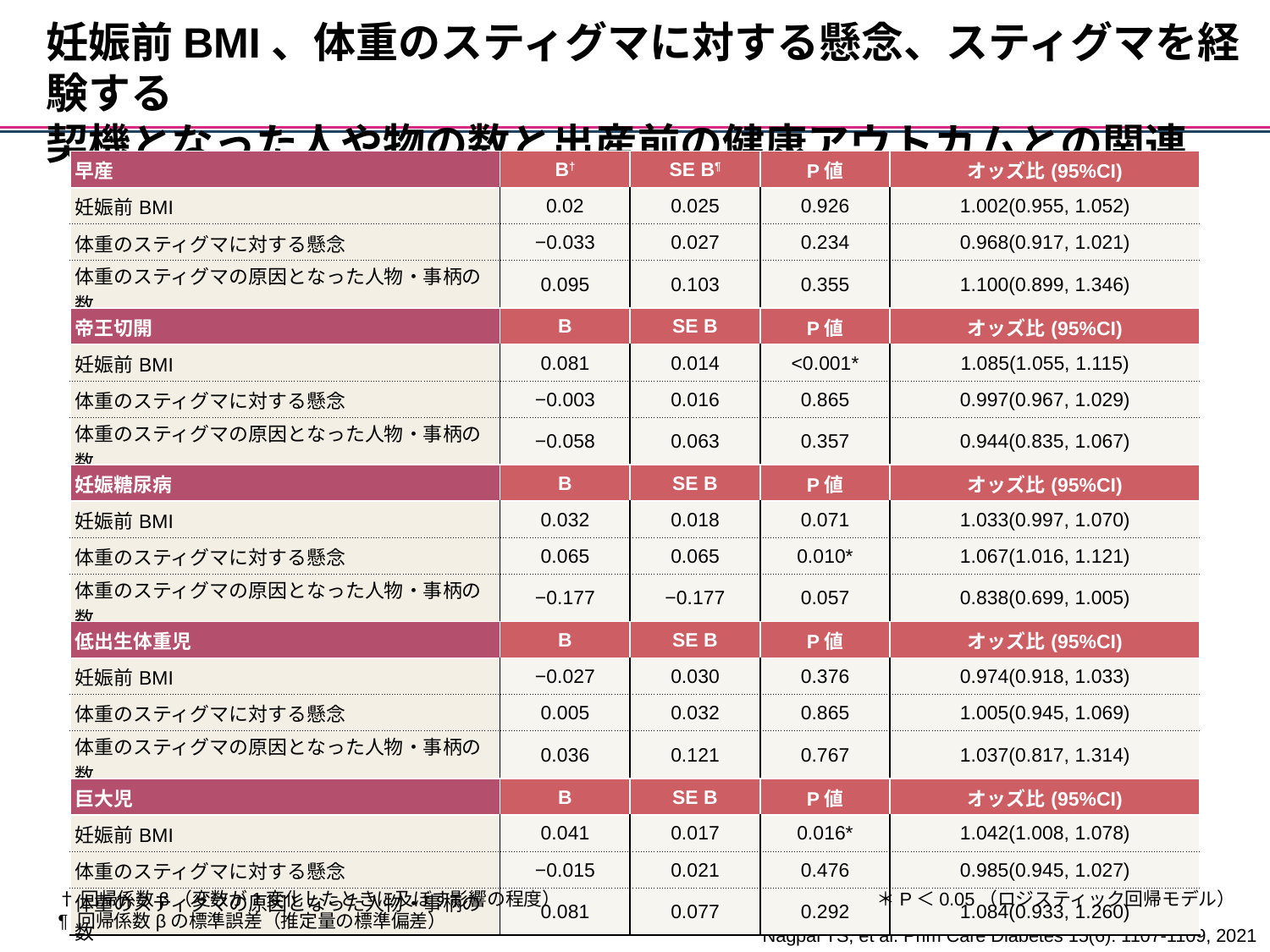

妊娠前BMI、体重のスティグマに対する懸念、スティグマを経験する
契機となった人や物の数と出産前の健康アウトカムとの関連
| 早産 | B† | SE B¶ | P値 | オッズ比(95%CI) |
| --- | --- | --- | --- | --- |
| 妊娠前BMI | 0.02 | 0.025 | 0.926 | 1.002(0.955, 1.052) |
| 体重のスティグマに対する懸念 | −0.033 | 0.027 | 0.234 | 0.968(0.917, 1.021) |
| 体重のスティグマの原因となった人物・事柄の数 | 0.095 | 0.103 | 0.355 | 1.100(0.899, 1.346) |
| 帝王切開 | B | SE B | P値 | オッズ比(95%CI) |
| 妊娠前BMI | 0.081 | 0.014 | <0.001\* | 1.085(1.055, 1.115) |
| 体重のスティグマに対する懸念 | −0.003 | 0.016 | 0.865 | 0.997(0.967, 1.029) |
| 体重のスティグマの原因となった人物・事柄の数 | −0.058 | 0.063 | 0.357 | 0.944(0.835, 1.067) |
| 妊娠糖尿病 | B | SE B | P値 | オッズ比(95%CI) |
| 妊娠前BMI | 0.032 | 0.018 | 0.071 | 1.033(0.997, 1.070) |
| 体重のスティグマに対する懸念 | 0.065 | 0.065 | 0.010\* | 1.067(1.016, 1.121) |
| 体重のスティグマの原因となった人物・事柄の数 | −0.177 | −0.177 | 0.057 | 0.838(0.699, 1.005) |
| 低出生体重児 | B | SE B | P値 | オッズ比(95%CI) |
| 妊娠前BMI | −0.027 | 0.030 | 0.376 | 0.974(0.918, 1.033) |
| 体重のスティグマに対する懸念 | 0.005 | 0.032 | 0.865 | 1.005(0.945, 1.069) |
| 体重のスティグマの原因となった人物・事柄の数 | 0.036 | 0.121 | 0.767 | 1.037(0.817, 1.314) |
| 巨大児 | B | SE B | P値 | オッズ比(95%CI) |
| 妊娠前BMI | 0.041 | 0.017 | 0.016\* | 1.042(1.008, 1.078) |
| 体重のスティグマに対する懸念 | −0.015 | 0.021 | 0.476 | 0.985(0.945, 1.027) |
| 体重のスティグマの原因となった人物・事柄の数 | 0.081 | 0.077 | 0.292 | 1.084(0.933, 1.260) |
†回帰係数β（変数が1変化したときに及ぼす影響の程度）
¶ 回帰係数βの標準誤差（推定量の標準偏差）
＊P＜0.05（ロジスティック回帰モデル）
Nagpal TS, et al. Prim Care Diabetes 15(6): 1107-1109, 2021